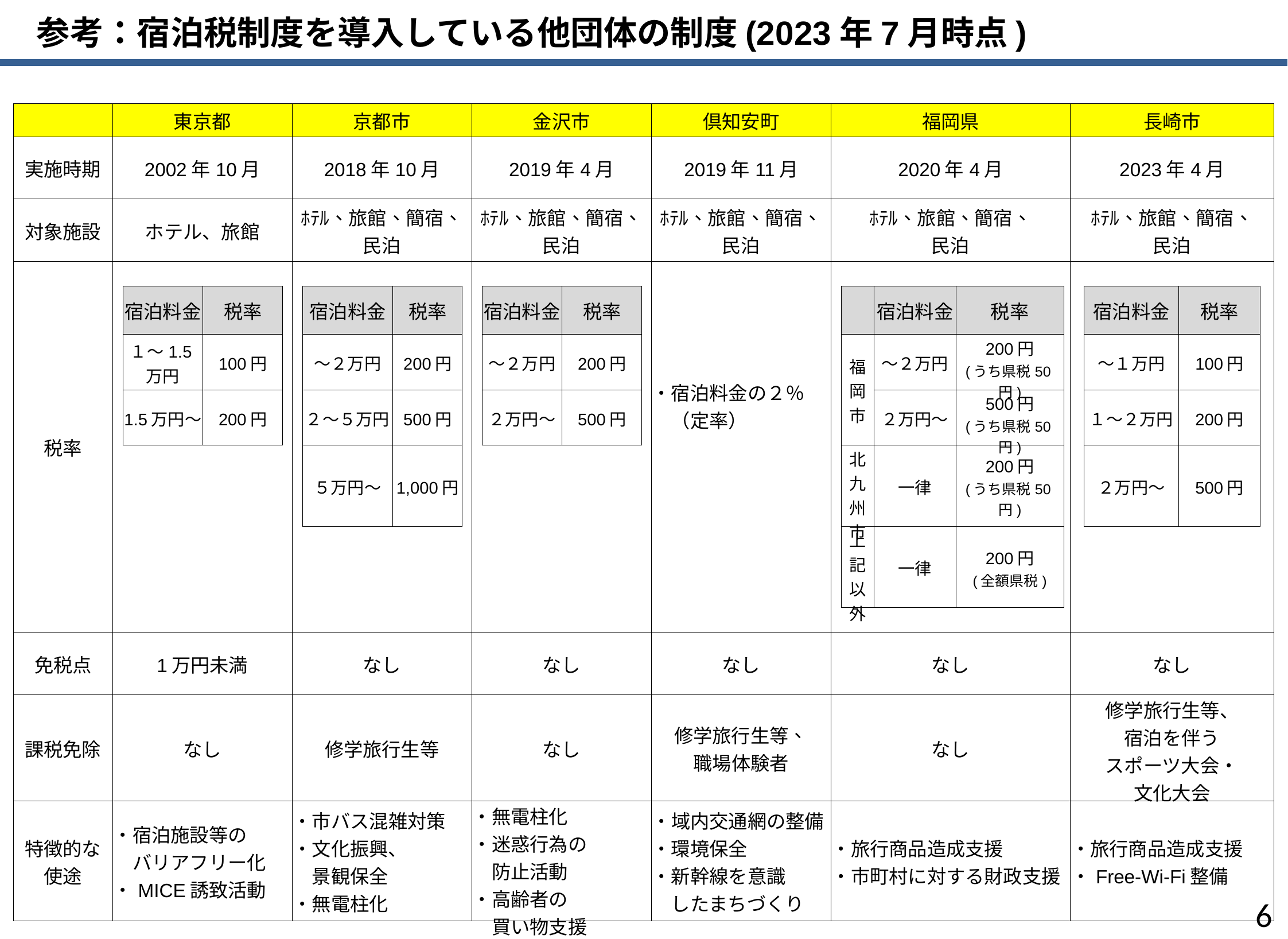

参考：宿泊税制度を導入している他団体の制度(2023年7月時点)
|  | 東京都 |  |  |  | 京都市 |  |  |  | 金沢市 |  |  |  | 倶知安町 | 福岡県 |  |  |  |  | 長崎市 |  |  |  |
| --- | --- | --- | --- | --- | --- | --- | --- | --- | --- | --- | --- | --- | --- | --- | --- | --- | --- | --- | --- | --- | --- | --- |
| 実施時期 | 2002年10月 |  |  |  | 2018年10月 |  |  |  | 2019年4月 |  |  |  | 2019年11月 | 2020年4月 |  |  |  |  | 2023年4月 |  |  |  |
| 対象施設 | ホテル、旅館 |  |  |  | ﾎﾃﾙ、旅館、簡宿、 民泊 |  |  |  | ﾎﾃﾙ、旅館、簡宿、 民泊 |  |  |  | ﾎﾃﾙ、旅館、簡宿、 民泊 | ﾎﾃﾙ、旅館、簡宿、 民泊 |  |  |  |  | ﾎﾃﾙ、旅館、簡宿、 民泊 |  |  |  |
| 税率 |  |  |  |  |  |  |  |  |  |  |  |  | ・宿泊料金の２％ 　（定率） |  |  |  |  |  |  |  |  |  |
|  |  | 宿泊料金 | 税率 |  |  | 宿泊料金 | 税率 |  |  | 宿泊料金 | 税率 |  |  |  |  | 宿泊料金 | 税率 |  |  | 宿泊料金 | 税率 |  |
|  |  | １～1.5万円 | 100円 |  |  | ～２万円 | 200円 |  |  | ～２万円 | 200円 |  |  |  | 福岡市 | ～２万円 | 200円 (うち県税50円) |  |  | ～１万円 | 100円 |  |
|  |  | 1.5万円～ | 200円 |  |  | ２～５万円 | 500円 |  |  | ２万円～ | 500円 |  |  |  |  | ２万円～ | 500円 (うち県税50円) |  |  | １～２万円 | 200円 |  |
|  |  |  |  |  |  | ５万円～ | 1,000円 |  |  |  |  |  |  |  | 北九州市 | 一律 | 200円 (うち県税50円) |  |  | ２万円～ | 500円 |  |
|  |  |  |  |  |  |  |  |  |  |  |  |  |  |  | 上記以外 | 一律 | 200円 (全額県税) |  |  |  |  |  |
|  |  |  |  |  |  |  |  |  |  |  |  |  |  |  |  |  |  |  |  |  |  |  |
| 免税点 | 1万円未満 |  |  |  | なし |  |  |  | なし |  |  |  | なし | なし |  |  |  |  | なし |  |  |  |
| 課税免除 | なし |  |  |  | 修学旅行生等 |  |  |  | なし |  |  |  | 修学旅行生等、 職場体験者 | なし |  |  |  |  | 修学旅行生等、 宿泊を伴う スポーツ大会・ 文化大会 |  |  |  |
| 特徴的な 使途 | ・宿泊施設等の 　バリアフリー化 ・MICE誘致活動 |  |  |  | ・市バス混雑対策 ・文化振興、 　景観保全 ・無電柱化 |  |  |  | ・無電柱化 ・迷惑行為の 　防止活動 ・高齢者の 　買い物支援 |  |  |  | ・域内交通網の整備 ・環境保全 ・新幹線を意識 　したまちづくり | ・旅行商品造成支援 ・市町村に対する財政支援 |  |  |  |  | ・旅行商品造成支援 ・Free-Wi-Fi整備 |  |  |  |
6